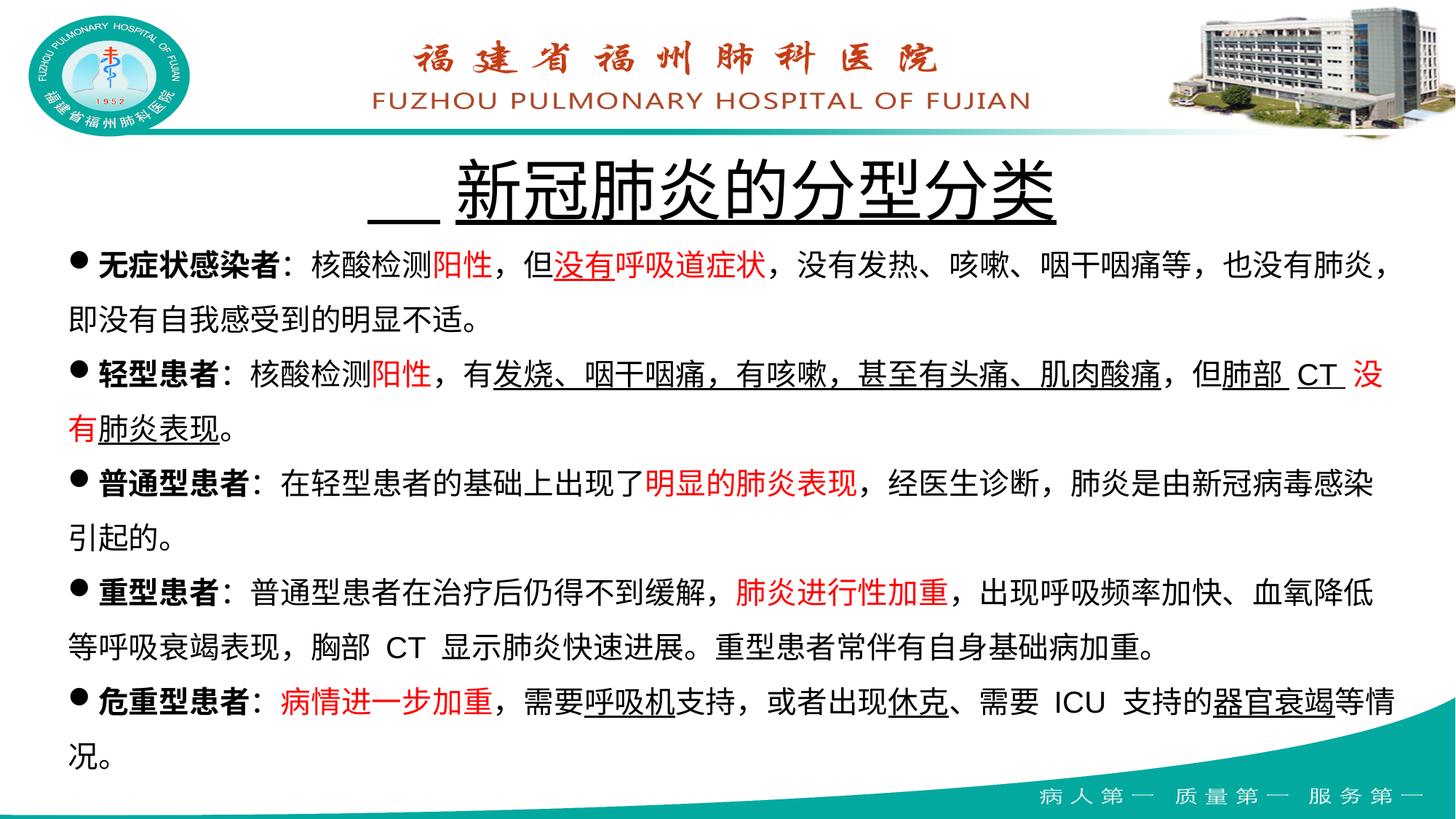

# 新冠肺炎的分型分类

无症状感染者：核酸检测阳性，但没有呼吸道症状，没有发热、咳嗽、咽干咽痛等，也没有肺炎，即没有自我感受到的明显不适。
轻型患者：核酸检测阳性，有发烧、咽干咽痛，有咳嗽，甚至有头痛、肌肉酸痛，但肺部 CT 没有肺炎表现。
普通型患者：在轻型患者的基础上出现了明显的肺炎表现，经医生诊断，肺炎是由新冠病毒感染引起的。
重型患者：普通型患者在治疗后仍得不到缓解，肺炎进行性加重，出现呼吸频率加快、血氧降低等呼吸衰竭表现，胸部 CT 显示肺炎快速进展。重型患者常伴有自身基础病加重。
危重型患者：病情进一步加重，需要呼吸机支持，或者出现休克、需要 ICU 支持的器官衰竭等情况。